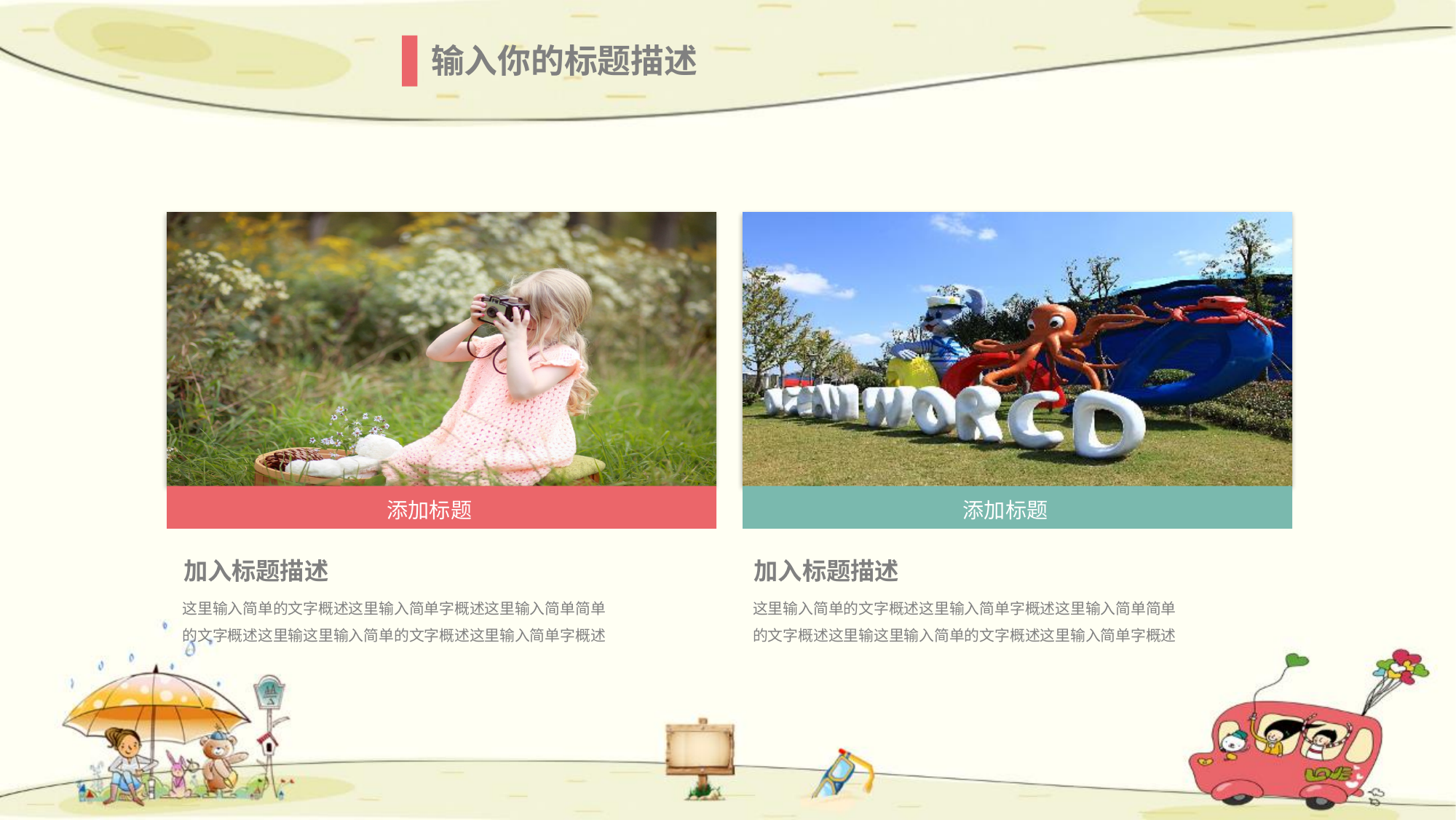

输入你的标题描述

添加标题

加入标题描述
这里输入简单的文字概述这里输入简单字概述这里输入简单简单的文字概述这里输这里输入简单的文字概述这里输入简单字概述

添加标题

加入标题描述
这里输入简单的文字概述这里输入简单字概述这里输入简单简单的文字概述这里输这里输入简单的文字概述这里输入简单字概述